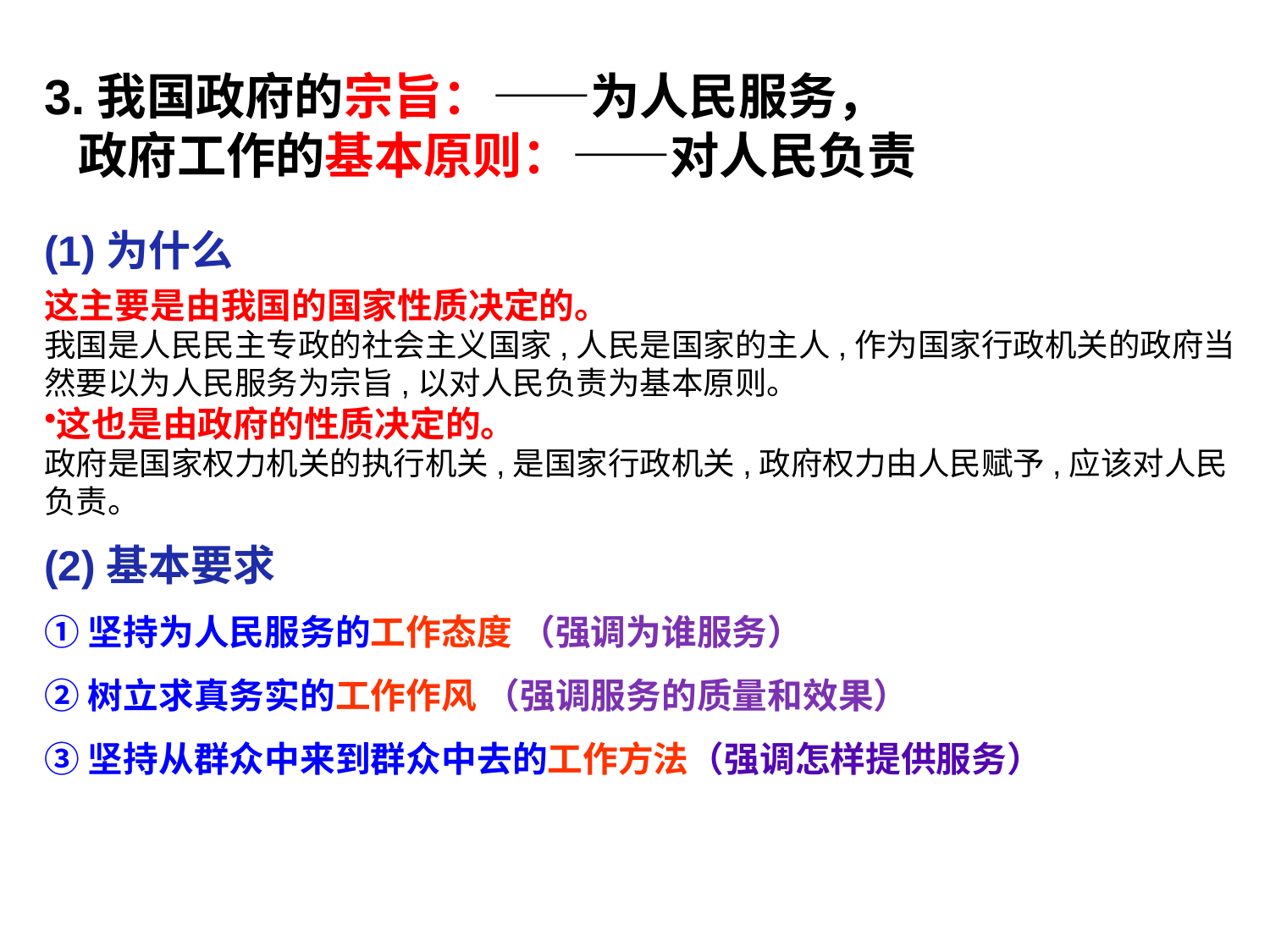

3.我国政府的宗旨：——为人民服务，
  政府工作的基本原则：——对人民负责
(1)为什么
这主要是由我国的国家性质决定的。
我国是人民民主专政的社会主义国家,人民是国家的主人,作为国家行政机关的政府当然要以为人民服务为宗旨,以对人民负责为基本原则。
这也是由政府的性质决定的。
政府是国家权力机关的执行机关,是国家行政机关,政府权力由人民赋予,应该对人民负责。
(2)基本要求
①坚持为人民服务的工作态度 （强调为谁服务）
②树立求真务实的工作作风 （强调服务的质量和效果）
③坚持从群众中来到群众中去的工作方法（强调怎样提供服务）